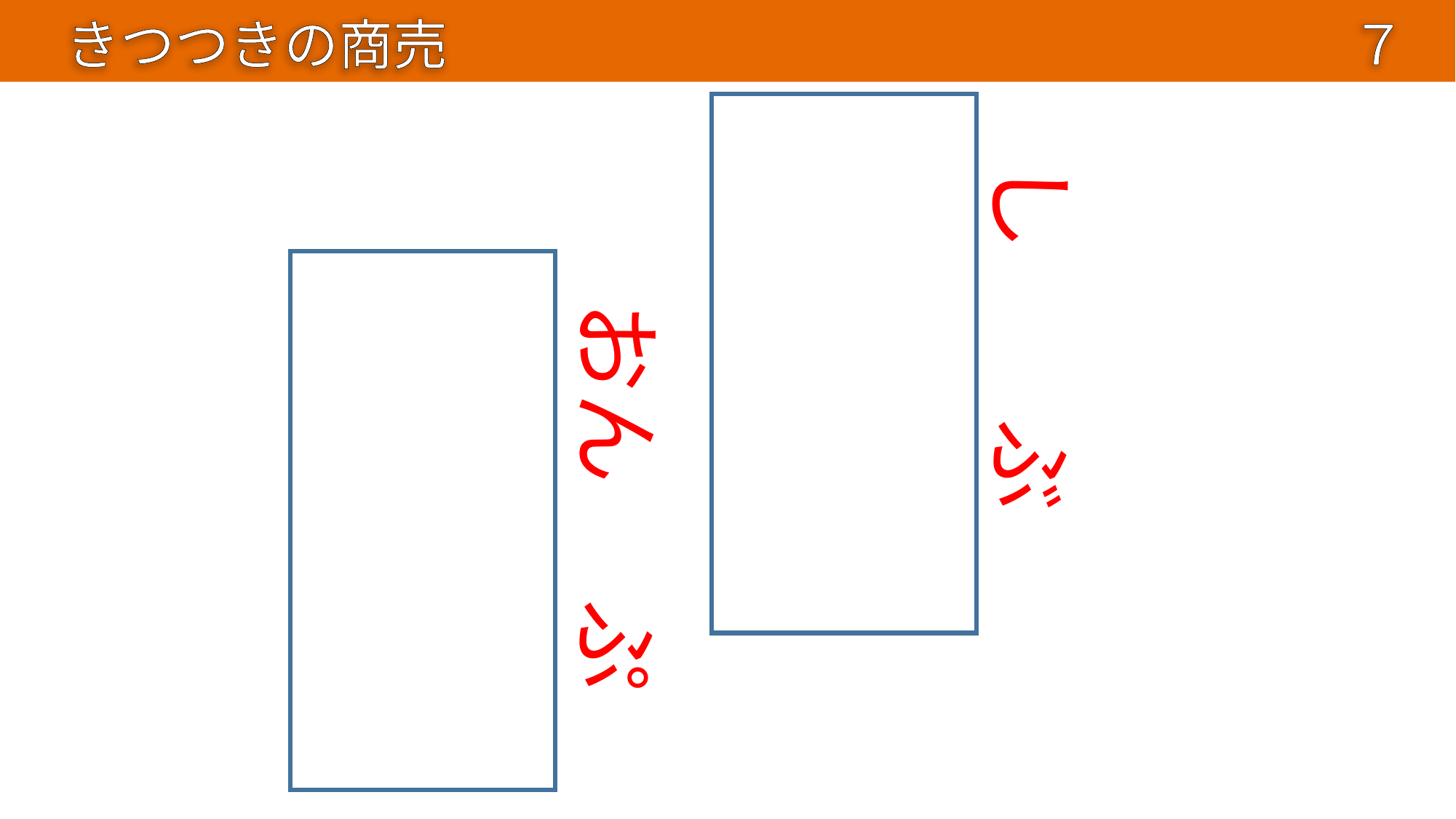

きつつきの商売
７
四分

し

音符
おん
ぶ
ぷ